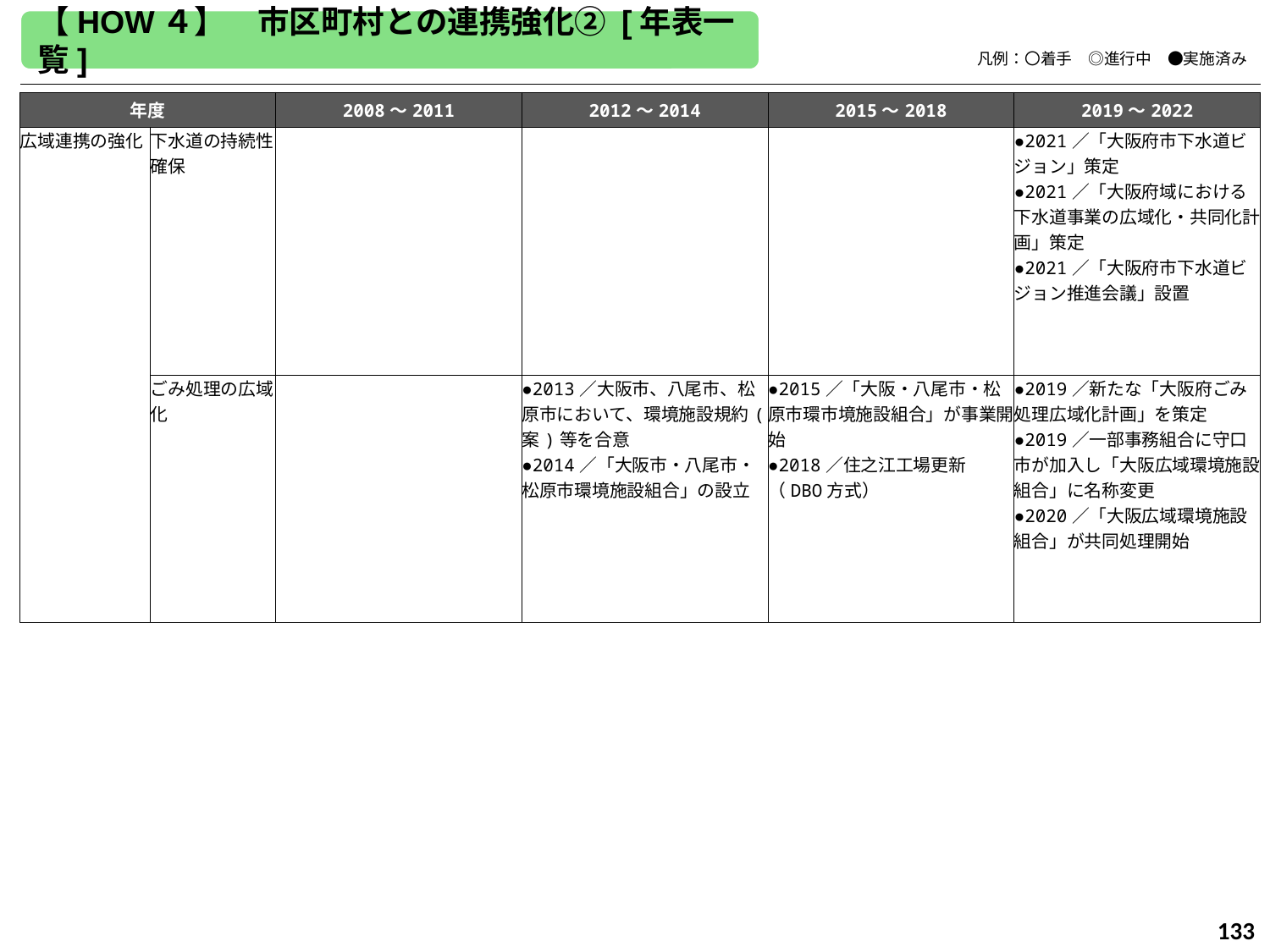

【HOW４】　市区町村との連携強化② [年表一覧]
　　　　凡例：〇着手　◎進行中　●実施済み
| 年度 |  | 2008～2011 | 2012～2014 | 2015～2018 | 2019～2022 |
| --- | --- | --- | --- | --- | --- |
| 広域連携の強化 | 下水道の持続性確保 |  |  |  | ●2021／「大阪府市下水道ビジョン」策定 ●2021／「大阪府域における下水道事業の広域化・共同化計画」策定 ●2021／「大阪府市下水道ビジョン推進会議」設置 |
|  | ごみ処理の広域化 |  | ●2013／大阪市、八尾市、松原市において、環境施設規約( 案)等を合意 ●2014／「大阪市・八尾市・松原市環境施設組合」の設立 | ●2015／「大阪・八尾市・松原市環市境施設組合」が事業開始 ●2018／住之江工場更新（DBO方式） | ●2019／新たな「大阪府ごみ処理広域化計画」を策定 ●2019／一部事務組合に守口市が加入し「大阪広域環境施設組合」に名称変更 ●2020／「大阪広域環境施設組合」が共同処理開始 |
133